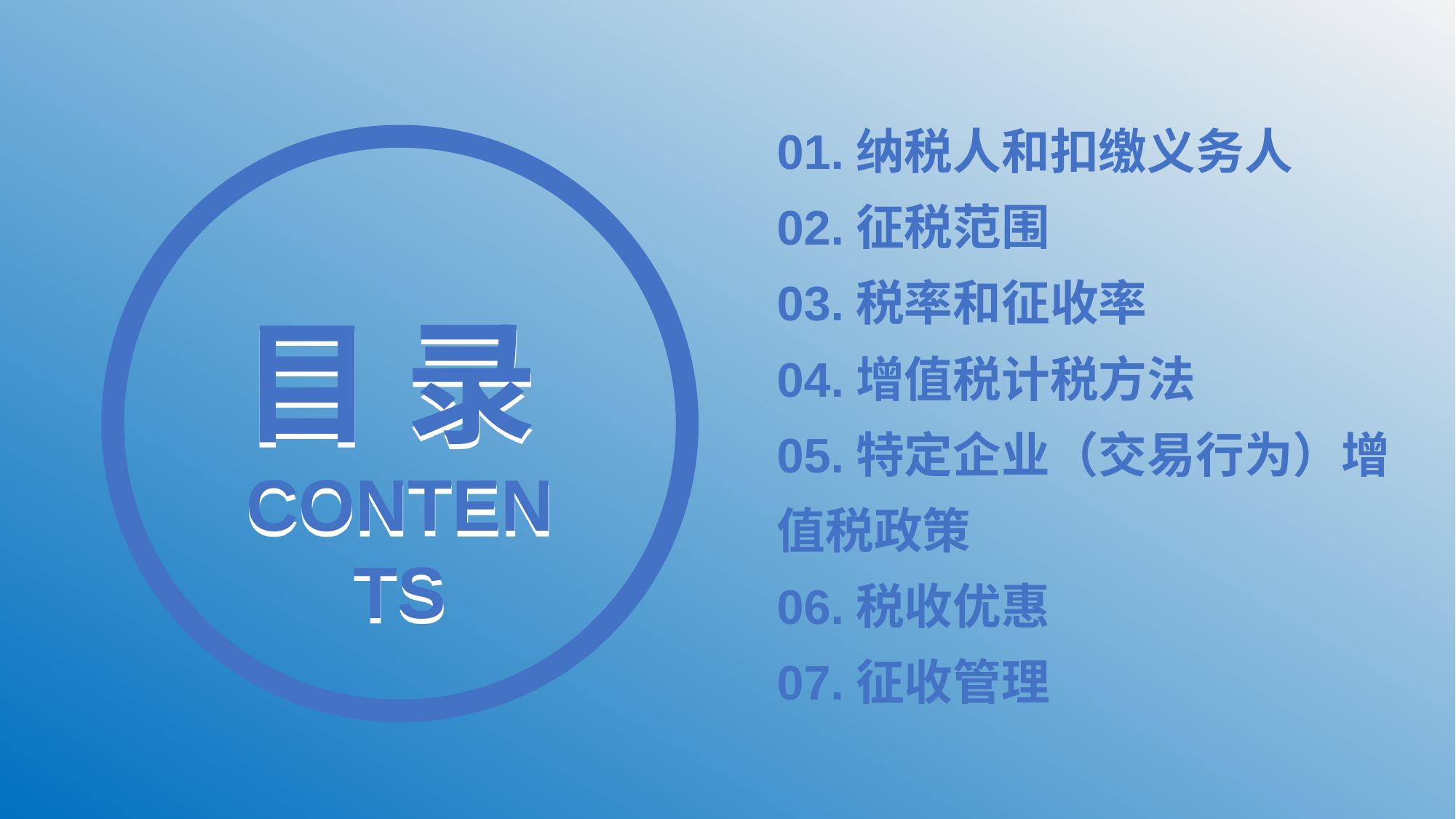

01.纳税人和扣缴义务人
02.征税范围
03.税率和征收率
04.增值税计税方法
05.特定企业（交易行为）增值税政策
06.税收优惠
07.征收管理

目 录  CONTENTS